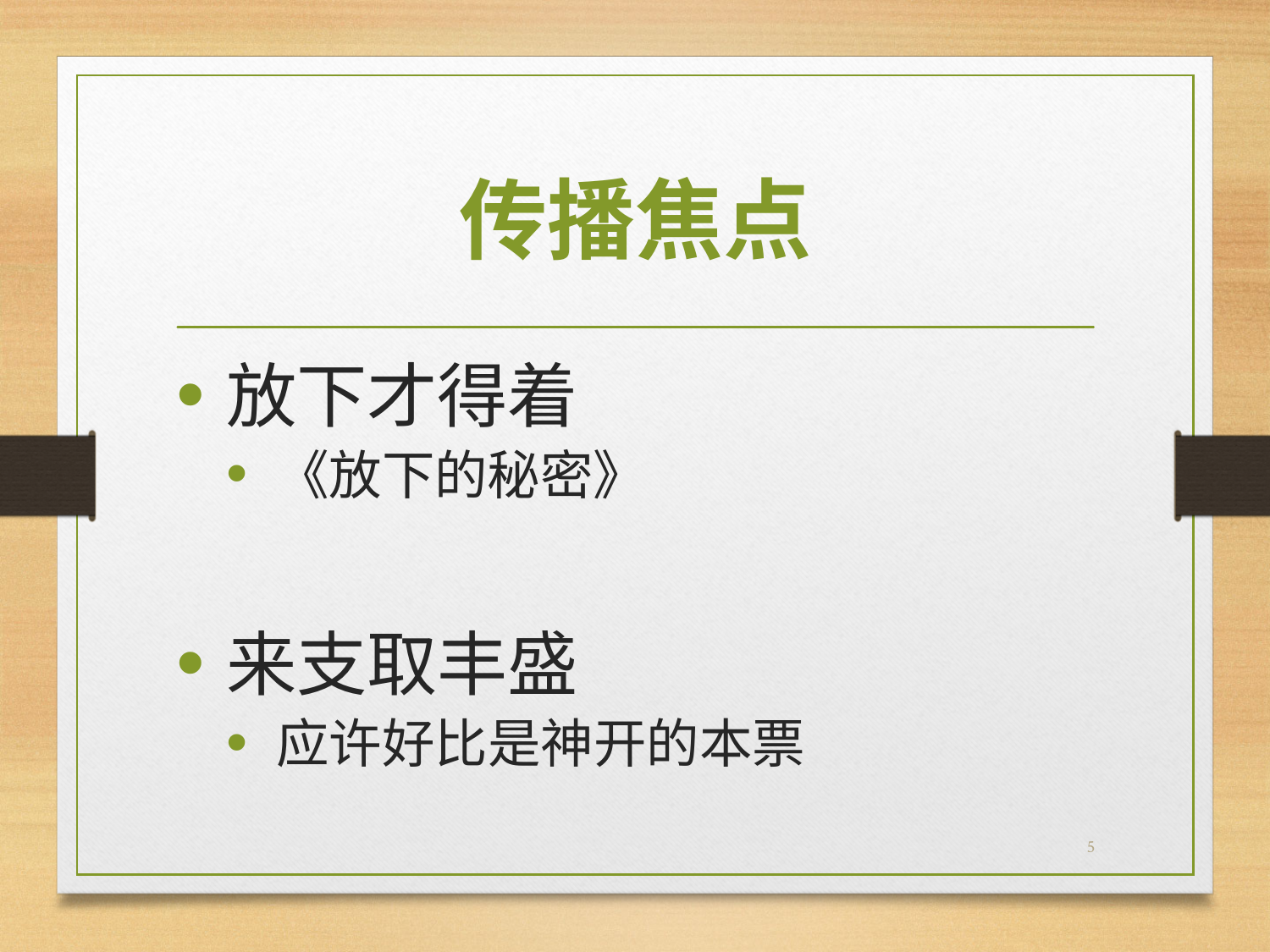

# 传播焦点
放下才得着
《放下的秘密》

来支取丰盛
应许好比是神开的本票

5